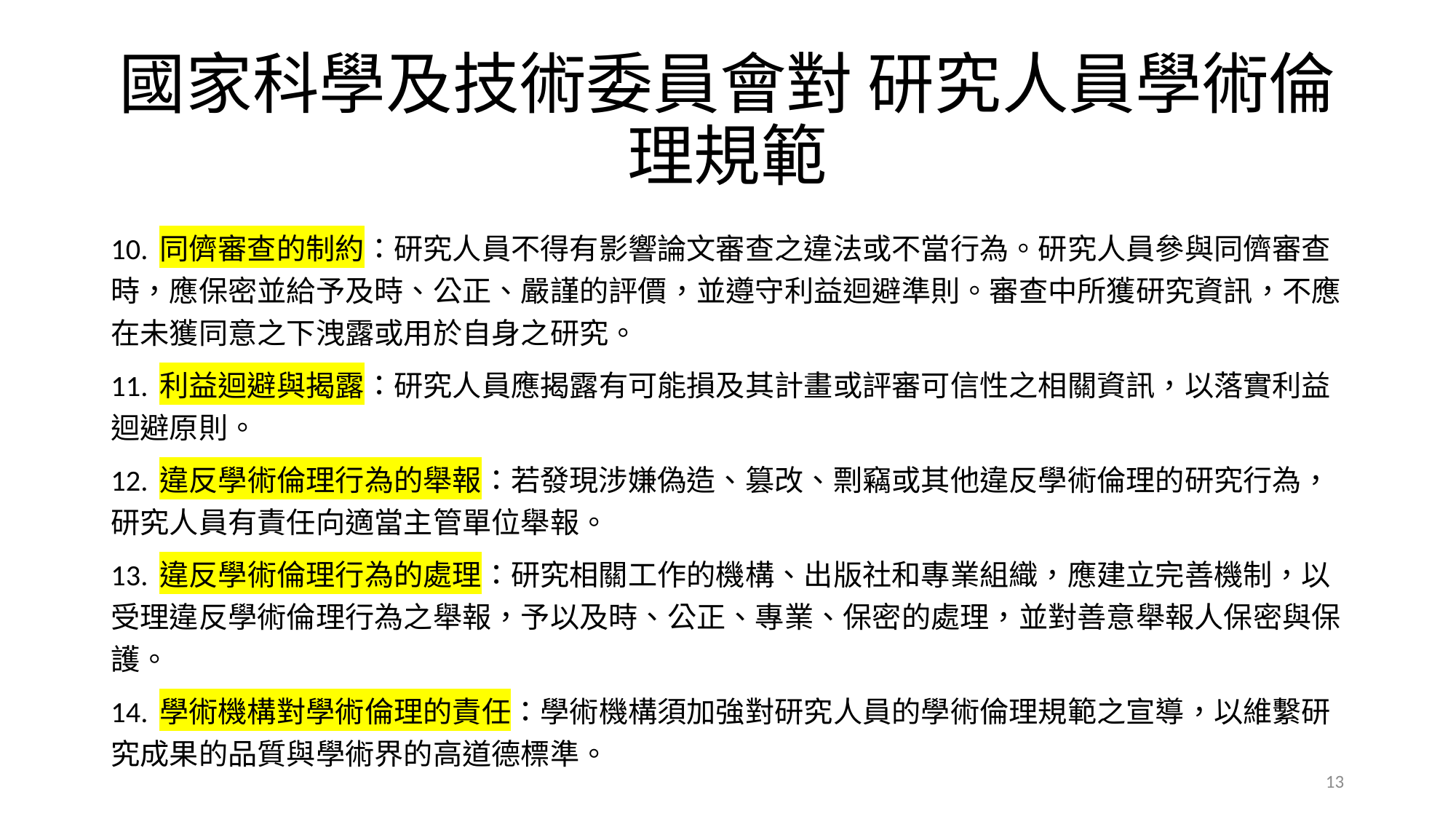

# 國家科學及技術委員會對 研究人員學術倫理規範
10. 同儕審查的制約：研究人員不得有影響論文審查之違法或不當行為。研究人員參與同儕審查時，應保密並給予及時、公正、嚴謹的評價，並遵守利益迴避準則。審查中所獲研究資訊，不應在未獲同意之下洩露或用於自身之研究。
11. 利益迴避與揭露：研究人員應揭露有可能損及其計畫或評審可信性之相關資訊，以落實利益迴避原則。
12. 違反學術倫理行為的舉報：若發現涉嫌偽造、篡改、剽竊或其他違反學術倫理的研究行為，研究人員有責任向適當主管單位舉報。
13. 違反學術倫理行為的處理：研究相關工作的機構、出版社和專業組織，應建立完善機制，以受理違反學術倫理行為之舉報，予以及時、公正、專業、保密的處理，並對善意舉報人保密與保護。
14. 學術機構對學術倫理的責任：學術機構須加強對研究人員的學術倫理規範之宣導，以維繫研究成果的品質與學術界的高道德標準。

13